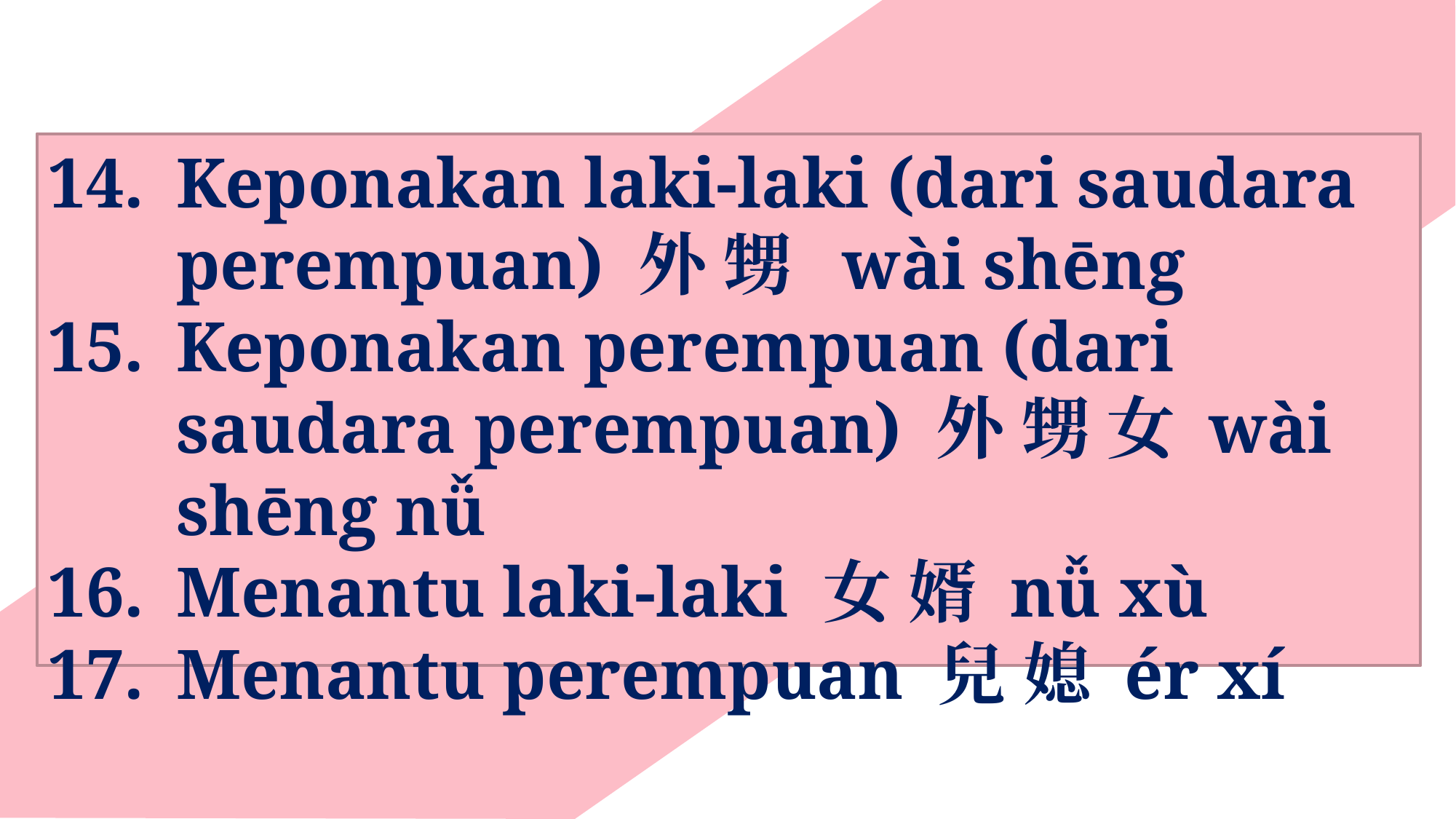

Keponakan laki-laki (dari saudara perempuan) 外 甥  wài shēng
Keponakan perempuan (dari saudara perempuan) 外 甥 女 wài shēng nǚ
Menantu laki-laki 女 婿 nǚ xù
Menantu perempuan 兒 媳 ér xí